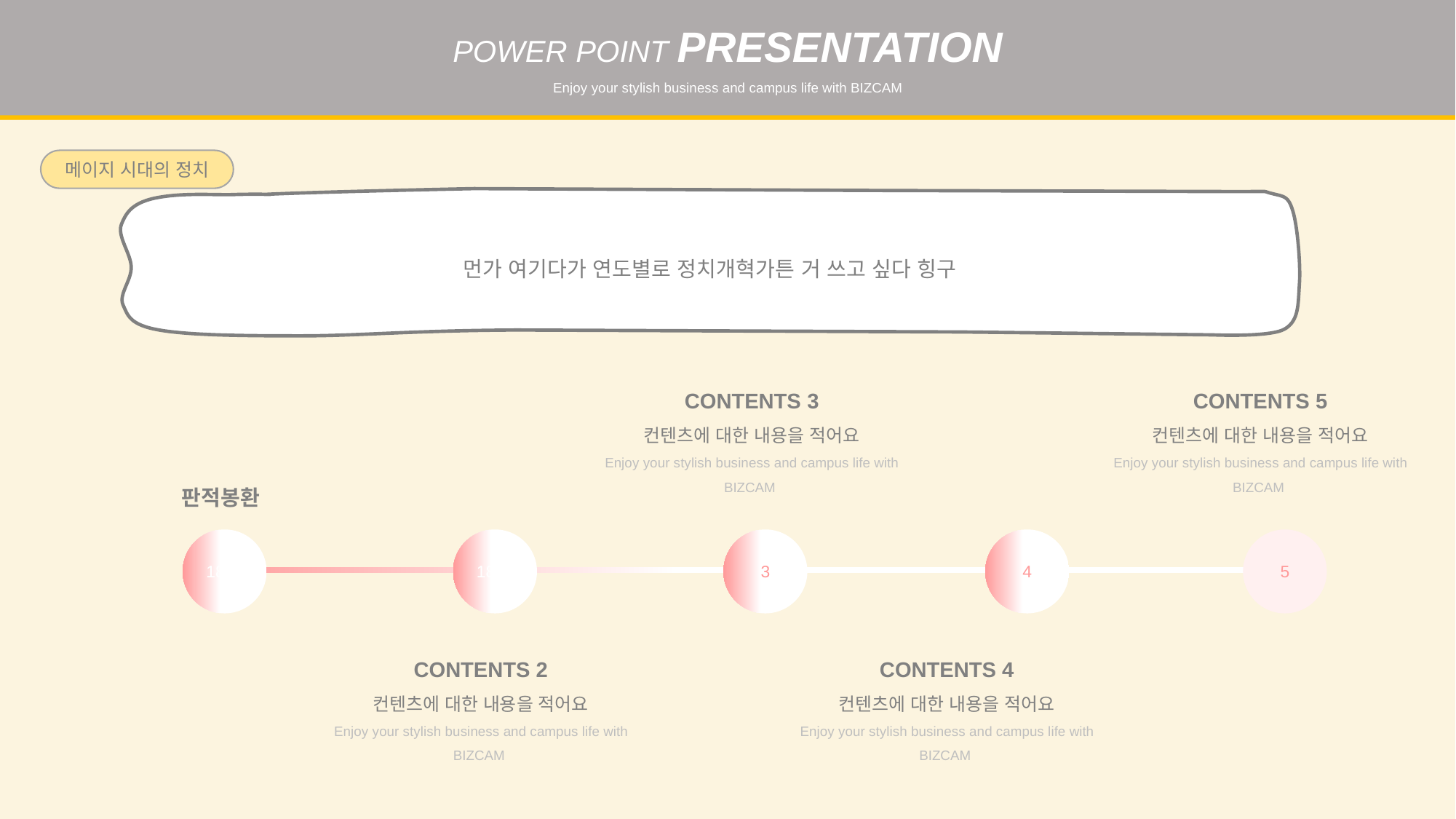

POWER POINT PRESENTATION
Enjoy your stylish business and campus life with BIZCAM
메이지 시대의 정치
먼가 여기다가 연도별로 정치개혁가튼 거 쓰고 싶다 힝구
CONTENTS 5
컨텐츠에 대한 내용을 적어요
Enjoy your stylish business and campus life with BIZCAM
CONTENTS 3
컨텐츠에 대한 내용을 적어요
Enjoy your stylish business and campus life with BIZCAM
판적봉환
1869
1871
3
4
5

CONTENTS 4
컨텐츠에 대한 내용을 적어요
Enjoy your stylish business and campus life with BIZCAM
CONTENTS 2
컨텐츠에 대한 내용을 적어요
Enjoy your stylish business and campus life with BIZCAM